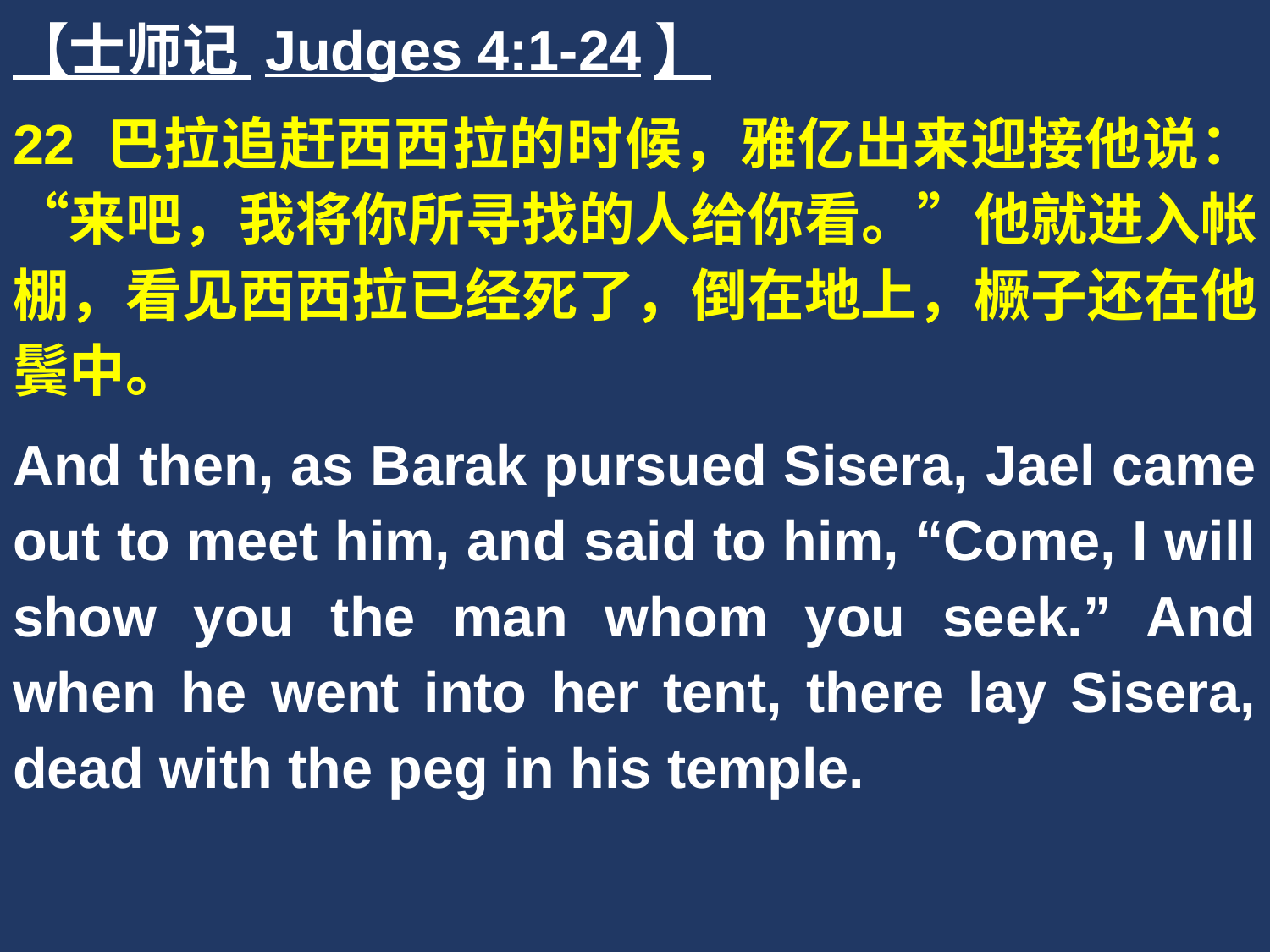

【士师记 Judges 4:1-24】
22 巴拉追赶西西拉的时候，雅亿出来迎接他说：“来吧，我将你所寻找的人给你看。”他就进入帐棚，看见西西拉已经死了，倒在地上，橛子还在他鬓中。
And then, as Barak pursued Sisera, Jael came out to meet him, and said to him, “Come, I will show you the man whom you seek.” And when he went into her tent, there lay Sisera, dead with the peg in his temple.